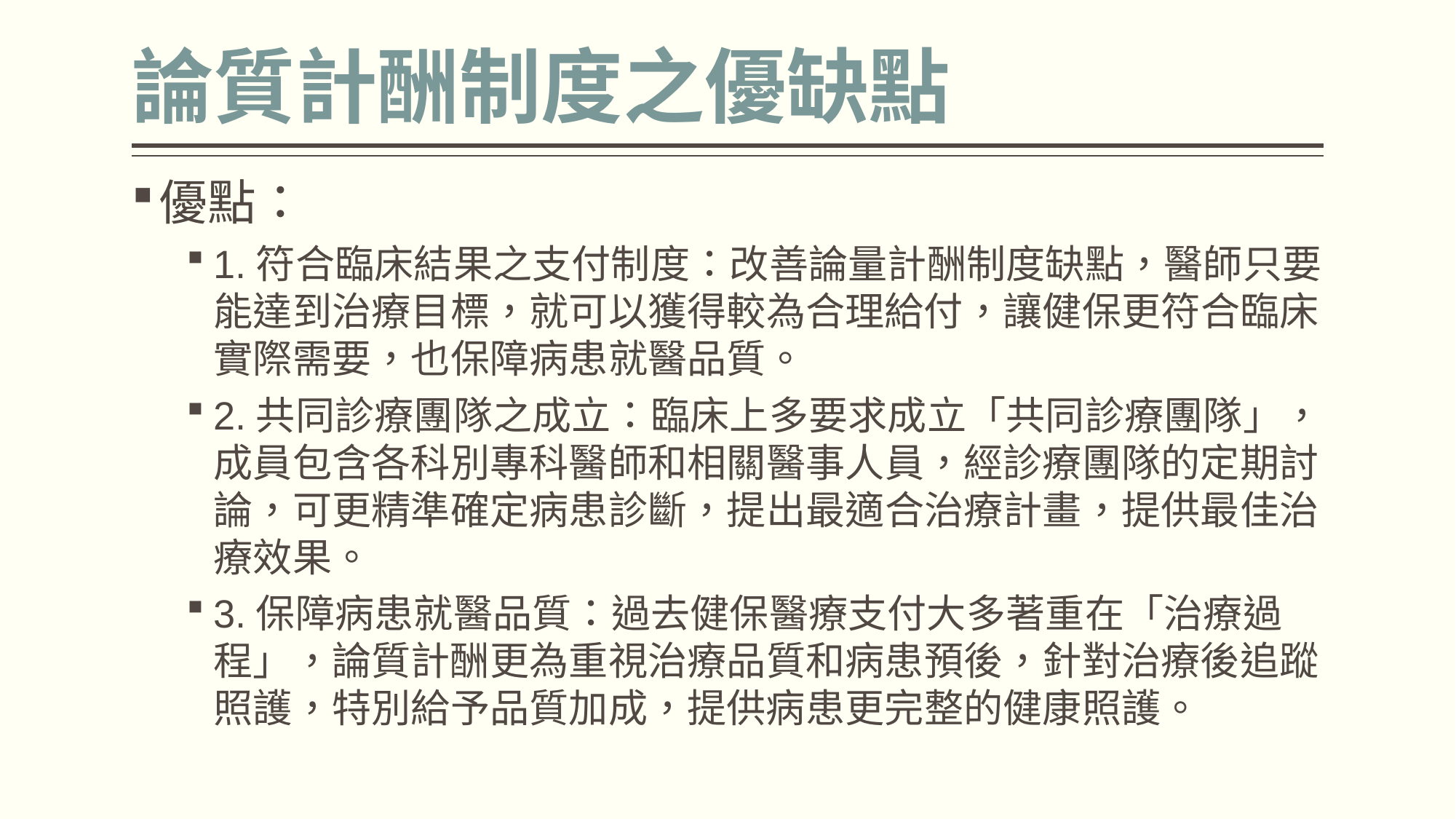

# 論質計酬制度之優缺點
優點：
1.符合臨床結果之支付制度：改善論量計酬制度缺點，醫師只要能達到治療目標，就可以獲得較為合理給付，讓健保更符合臨床實際需要，也保障病患就醫品質。
2.共同診療團隊之成立：臨床上多要求成立「共同診療團隊」，成員包含各科別專科醫師和相關醫事人員，經診療團隊的定期討論，可更精準確定病患診斷，提出最適合治療計畫，提供最佳治療效果。
3.保障病患就醫品質：過去健保醫療支付大多著重在「治療過程」，論質計酬更為重視治療品質和病患預後，針對治療後追蹤照護，特別給予品質加成，提供病患更完整的健康照護。